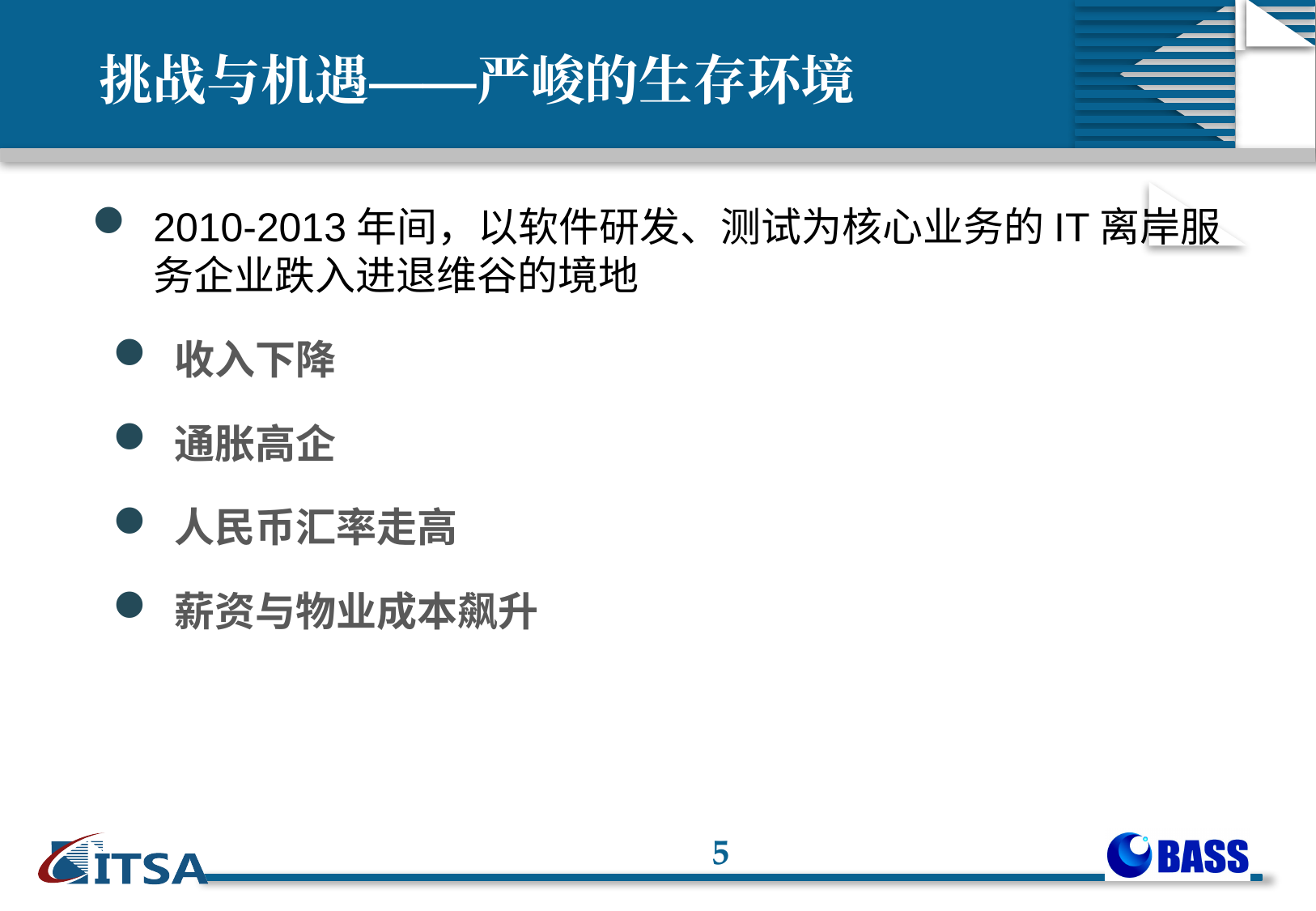

# 挑战与机遇——严峻的生存环境
2010-2013年间，以软件研发、测试为核心业务的IT离岸服务企业跌入进退维谷的境地
收入下降
通胀高企
人民币汇率走高
薪资与物业成本飙升

5